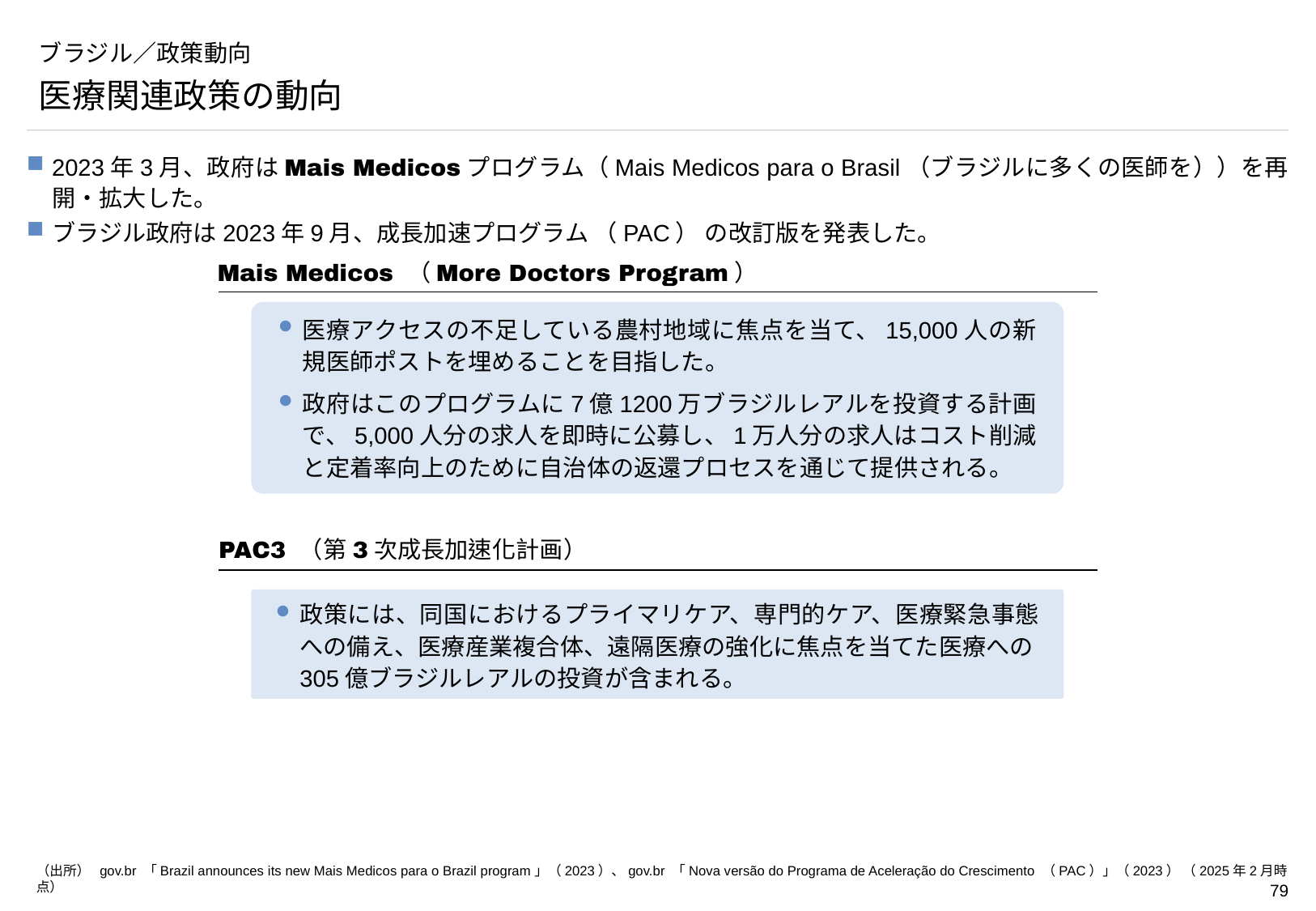

# ブラジル／政策動向
医療関連政策の動向
2023年3月、政府はMais Medicosプログラム（Mais Medicos para o Brasil（ブラジルに多くの医師を））を再開・拡大した。
ブラジル政府は2023年9月、成長加速プログラム （PAC） の改訂版を発表した。
Mais Medicos （More Doctors Program）
医療アクセスの不足している農村地域に焦点を当て、15,000人の新規医師ポストを埋めることを目指した。
政府はこのプログラムに7億1200万ブラジルレアルを投資する計画で、5,000人分の求人を即時に公募し、1万人分の求人はコスト削減と定着率向上のために自治体の返還プロセスを通じて提供される。

PAC3 （第3次成長加速化計画）
政策には、同国におけるプライマリケア、専門的ケア、医療緊急事態への備え、医療産業複合体、遠隔医療の強化に焦点を当てた医療への305億ブラジルレアルの投資が含まれる。
（出所）  gov.br 「Brazil announces its new Mais Medicos para o Brazil program」（2023）、gov.br 「Nova versão do Programa de Aceleração do Crescimento （PAC）」（2023） （2025年2月時点）